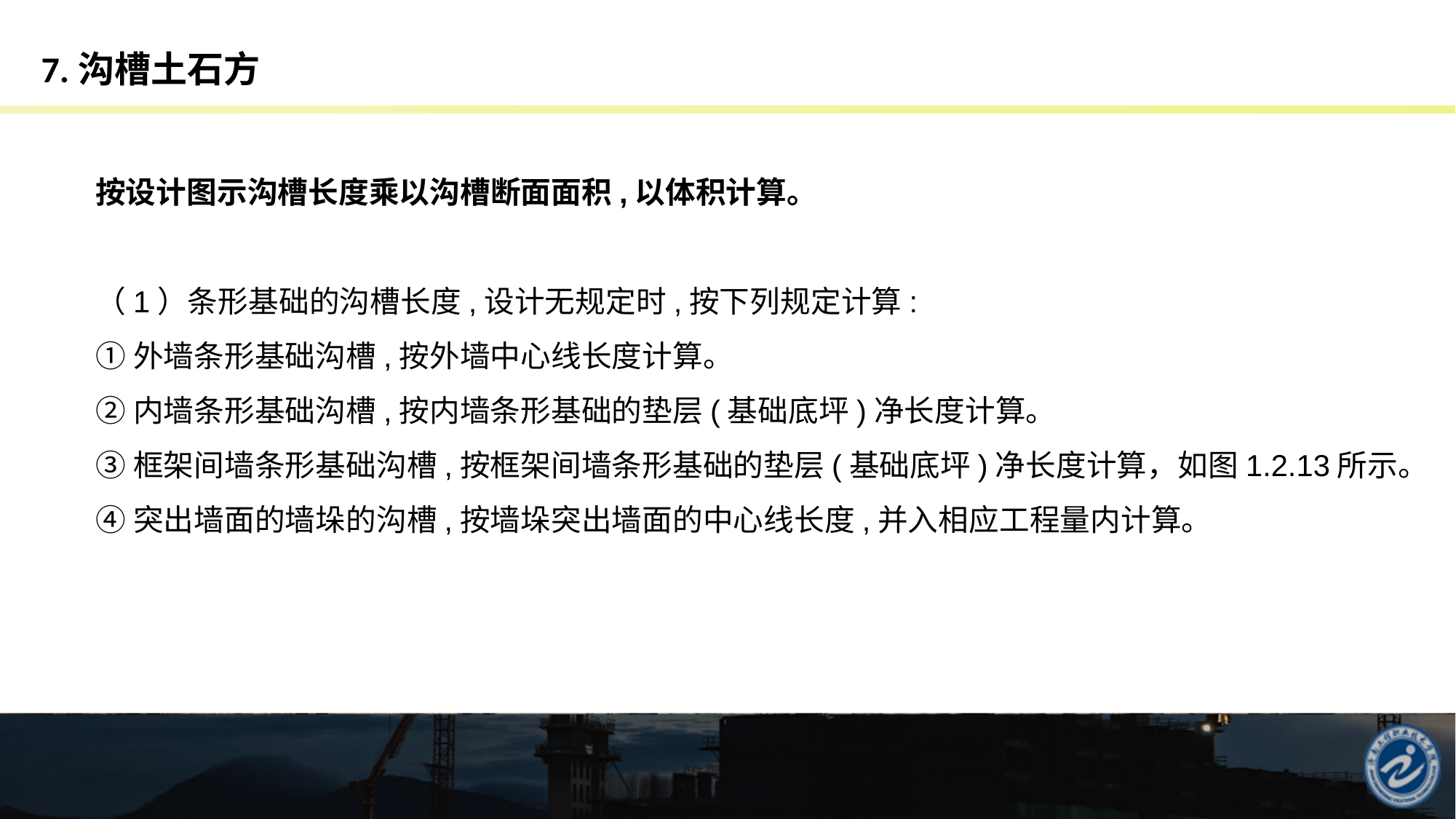

# 7.沟槽土石方
按设计图示沟槽长度乘以沟槽断面面积,以体积计算。

（1）条形基础的沟槽长度,设计无规定时,按下列规定计算:
①外墙条形基础沟槽,按外墙中心线长度计算。
②内墙条形基础沟槽,按内墙条形基础的垫层(基础底坪)净长度计算。
③框架间墙条形基础沟槽,按框架间墙条形基础的垫层(基础底坪)净长度计算，如图1.2.13所示。
④突出墙面的墙垛的沟槽,按墙垛突出墙面的中心线长度,并入相应工程量内计算。